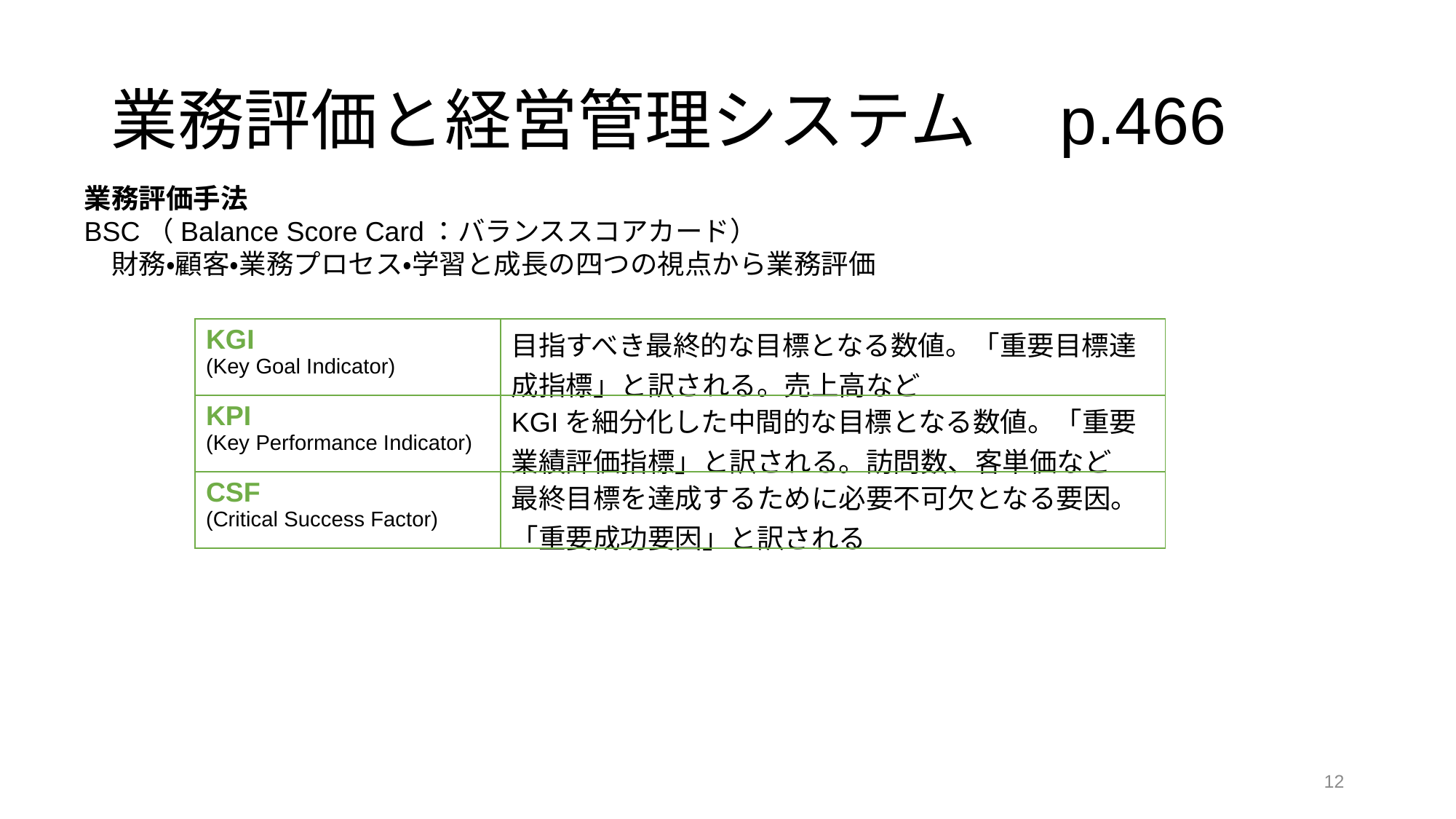

# 業務評価と経営管理システム　p.466
業務評価手法
BSC（Balance Score Card：バランススコアカード）
　財務・顧客・業務プロセス・学習と成長の四つの視点から業務評価

| KGI (Key Goal Indicator) | 目指すべき最終的な目標となる数値。「重要目標達成指標」と訳される。売上高など |
| --- | --- |
| KPI (Key Performance Indicator) | KGIを細分化した中間的な目標となる数値。「重要業績評価指標」と訳される。訪問数、客単価など |
| CSF (Critical Success Factor) | 最終目標を達成するために必要不可欠となる要因。「重要成功要因」と訳される |
12